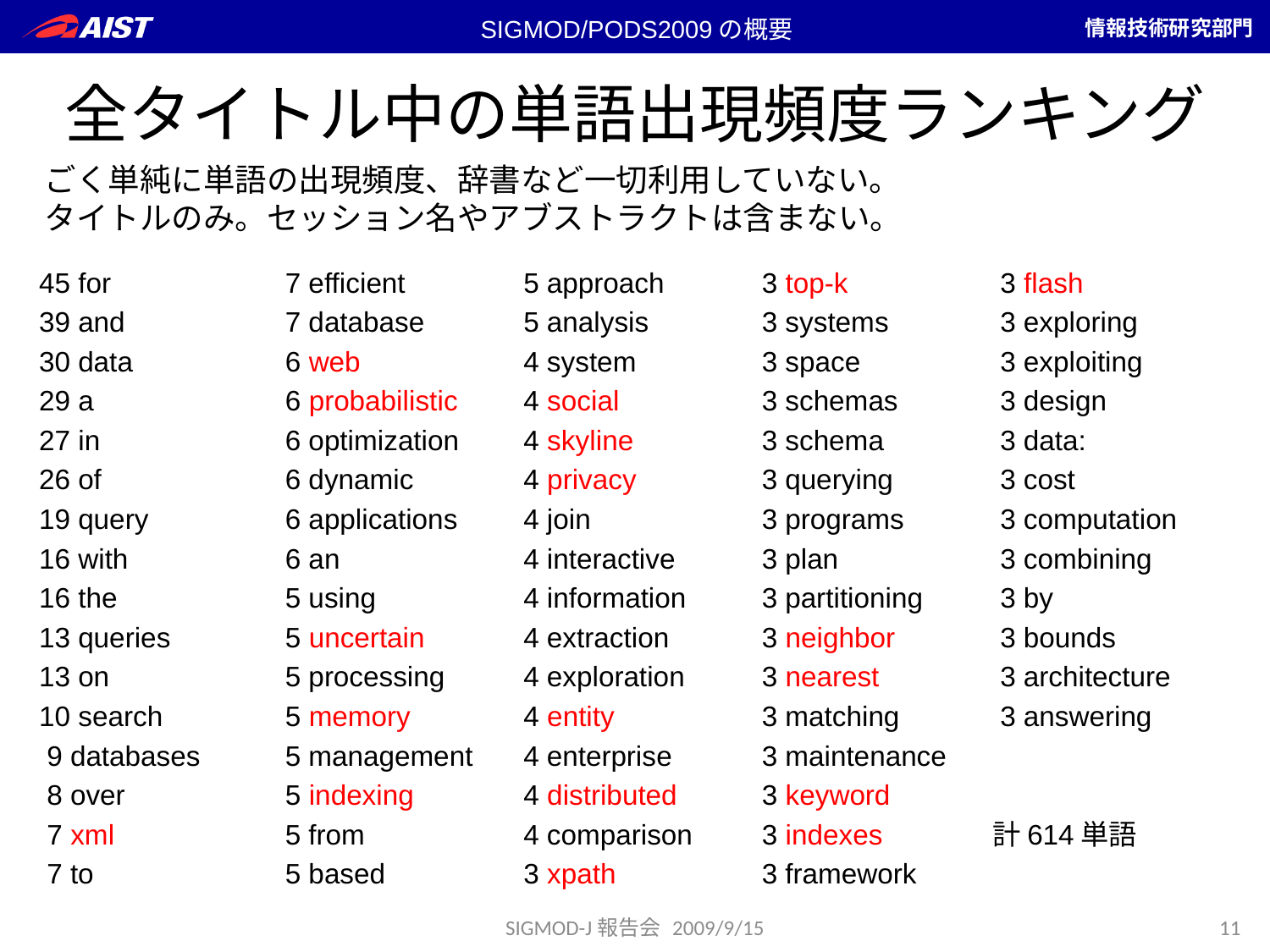

SIGMOD/PODS2009の概要
# 全タイトル中の単語出現頻度ランキング
ごく単純に単語の出現頻度、辞書など一切利用していない。
タイトルのみ。セッション名やアブストラクトは含まない。
45 for
39 and
30 data
29 a
27 in
26 of
19 query
16 with
16 the
13 queries
13 on
10 search
 9 databases
 8 over
 7 xml
 7 to
 7 efficient
 7 database
 6 web
 6 probabilistic
 6 optimization
 6 dynamic
 6 applications
 6 an
 5 using
 5 uncertain
 5 processing
 5 memory
 5 management
 5 indexing
 5 from
 5 based
 5 approach
 5 analysis
 4 system
 4 social
 4 skyline
 4 privacy
 4 join
 4 interactive
 4 information
 4 extraction
 4 exploration
 4 entity
 4 enterprise
 4 distributed
 4 comparison
 3 xpath
 3 top-k
 3 systems
 3 space
 3 schemas
 3 schema
 3 querying
 3 programs
 3 plan
 3 partitioning
 3 neighbor
 3 nearest
 3 matching
 3 maintenance
 3 keyword
 3 indexes
 3 framework
 3 flash
 3 exploring
 3 exploiting
 3 design
 3 data:
 3 cost
 3 computation
 3 combining
 3 by
 3 bounds
 3 architecture
 3 answering

計614単語
SIGMOD-J報告会 2009/9/15
11